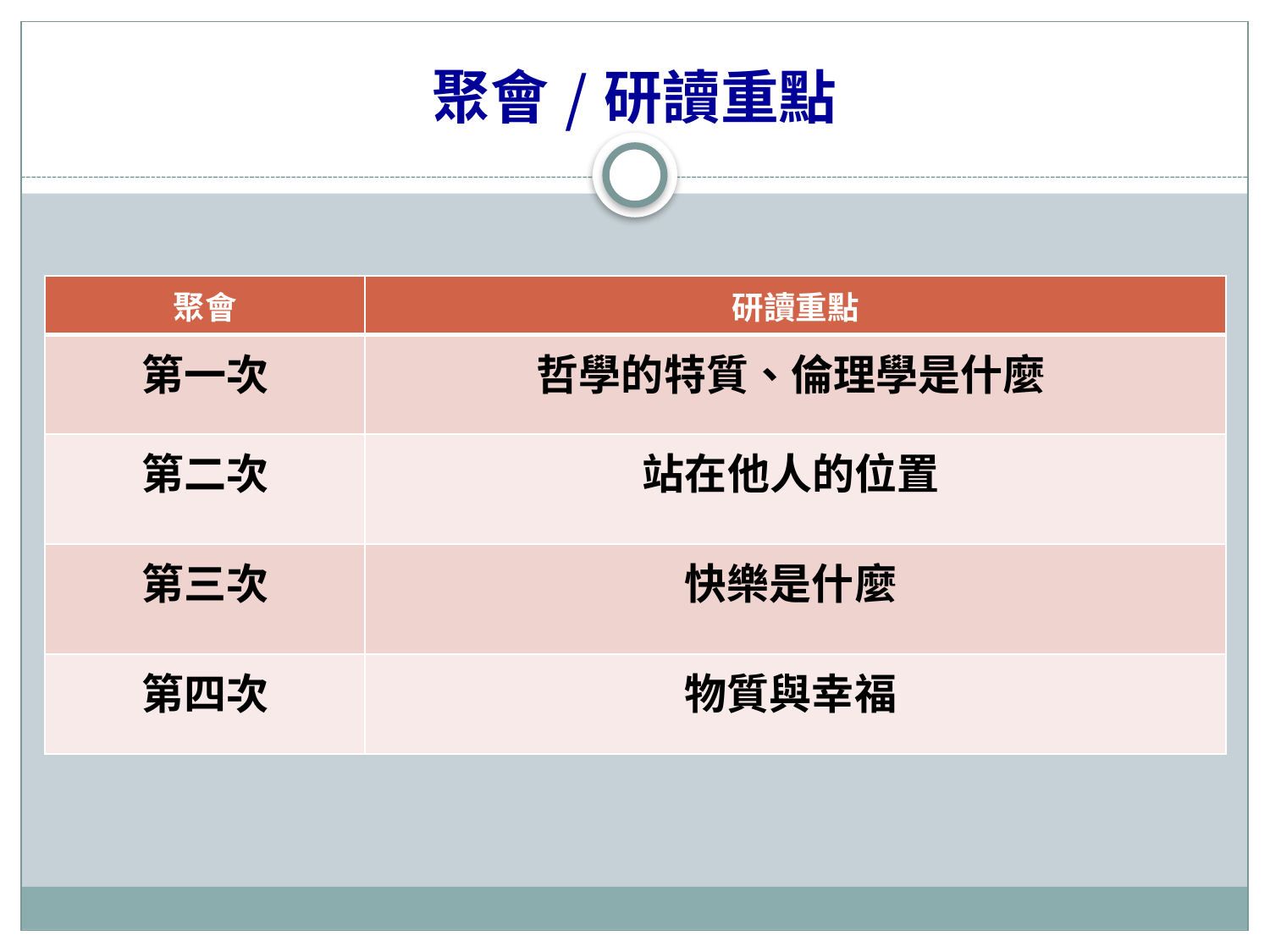

# 聚會/研讀重點
| 聚會 | 研讀重點 |
| --- | --- |
| 第一次 | 哲學的特質、倫理學是什麼 |
| 第二次 | 站在他人的位置 |
| 第三次 | 快樂是什麼 |
| 第四次 | 物質與幸福 |